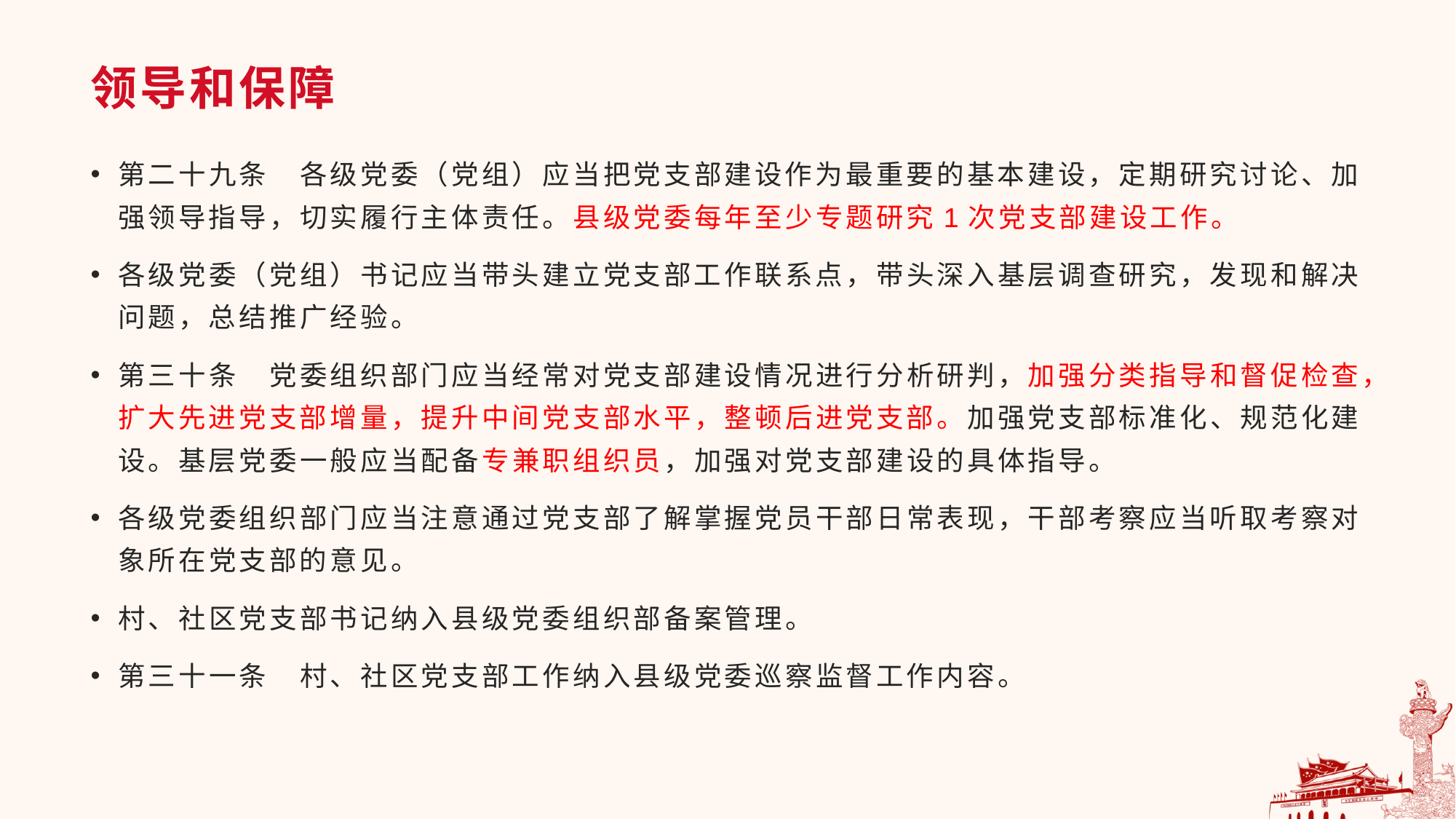

# 领导和保障
第二十九条　各级党委（党组）应当把党支部建设作为最重要的基本建设，定期研究讨论、加强领导指导，切实履行主体责任。县级党委每年至少专题研究1次党支部建设工作。
各级党委（党组）书记应当带头建立党支部工作联系点，带头深入基层调查研究，发现和解决问题，总结推广经验。
第三十条　党委组织部门应当经常对党支部建设情况进行分析研判，加强分类指导和督促检查，扩大先进党支部增量，提升中间党支部水平，整顿后进党支部。加强党支部标准化、规范化建设。基层党委一般应当配备专兼职组织员，加强对党支部建设的具体指导。
各级党委组织部门应当注意通过党支部了解掌握党员干部日常表现，干部考察应当听取考察对象所在党支部的意见。
村、社区党支部书记纳入县级党委组织部备案管理。
第三十一条　村、社区党支部工作纳入县级党委巡察监督工作内容。